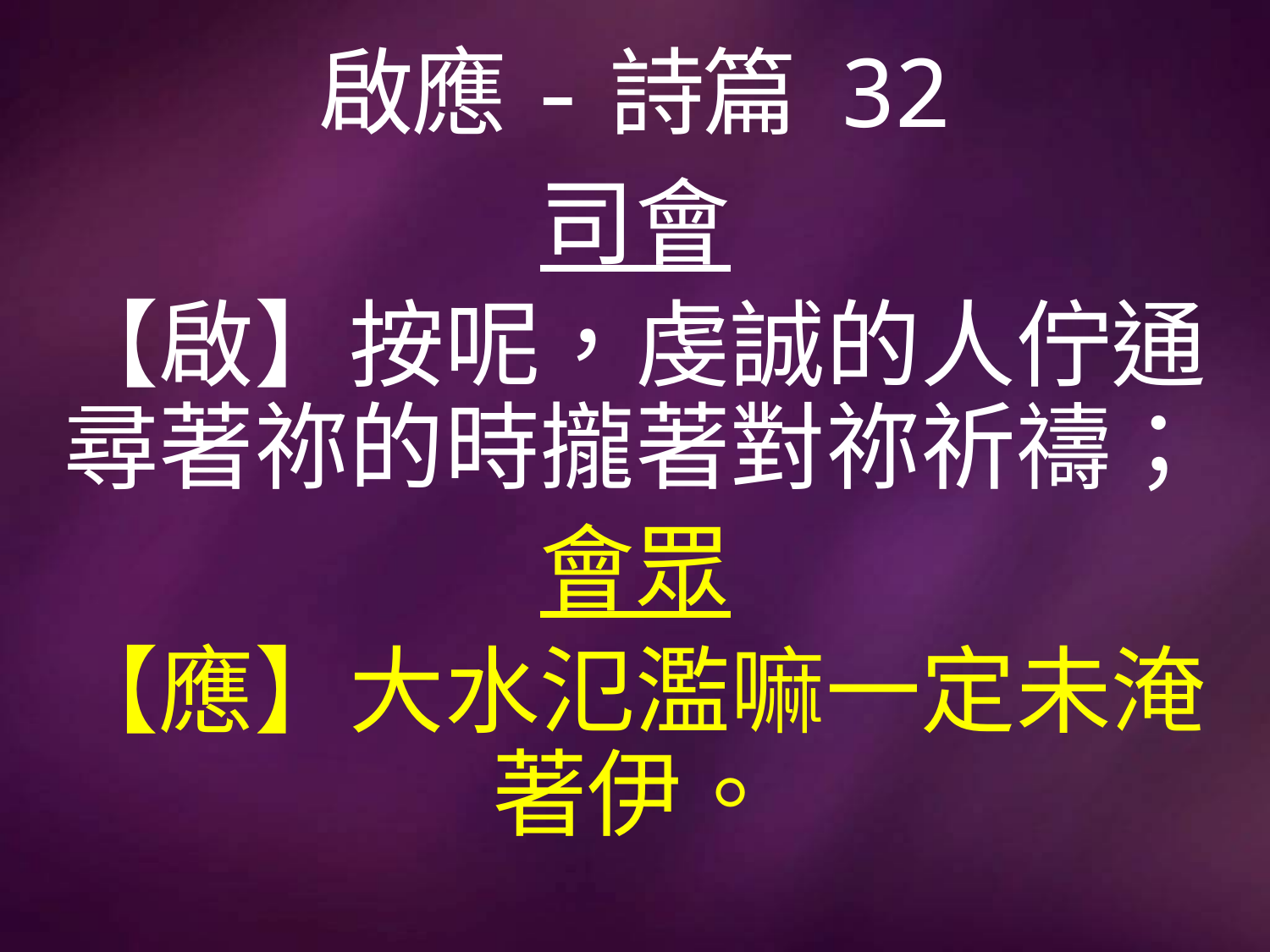

# 啟應-詩篇 32
司會
【啟】按呢，虔誠的人佇通尋著祢的時攏著對祢祈禱；
會眾
【應】大水氾濫嘛一定未淹著伊。